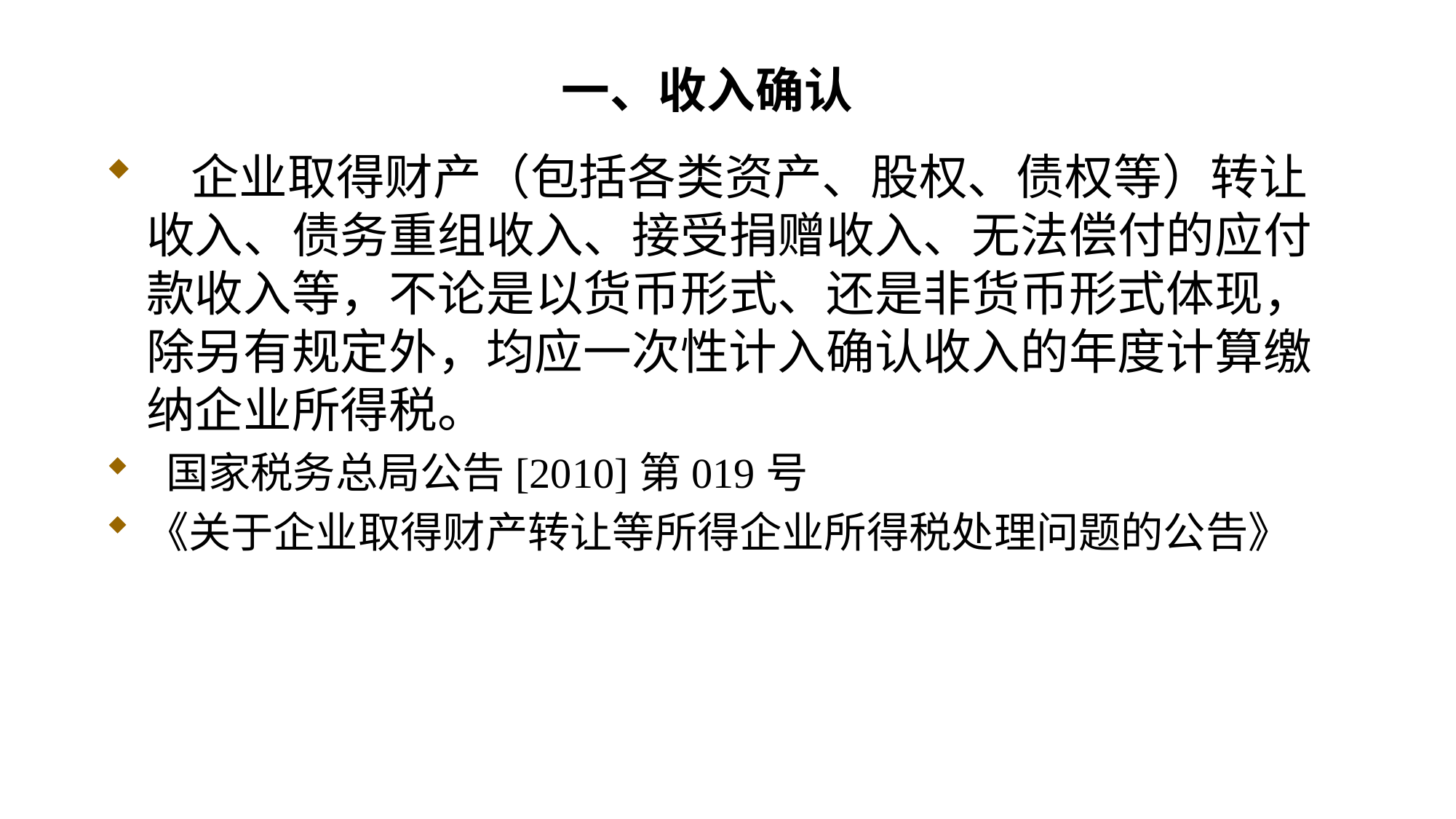

# 一、收入确认
   企业取得财产（包括各类资产、股权、债权等）转让收入、债务重组收入、接受捐赠收入、无法偿付的应付款收入等，不论是以货币形式、还是非货币形式体现，除另有规定外，均应一次性计入确认收入的年度计算缴纳企业所得税。
 国家税务总局公告[2010]第019号
《关于企业取得财产转让等所得企业所得税处理问题的公告》